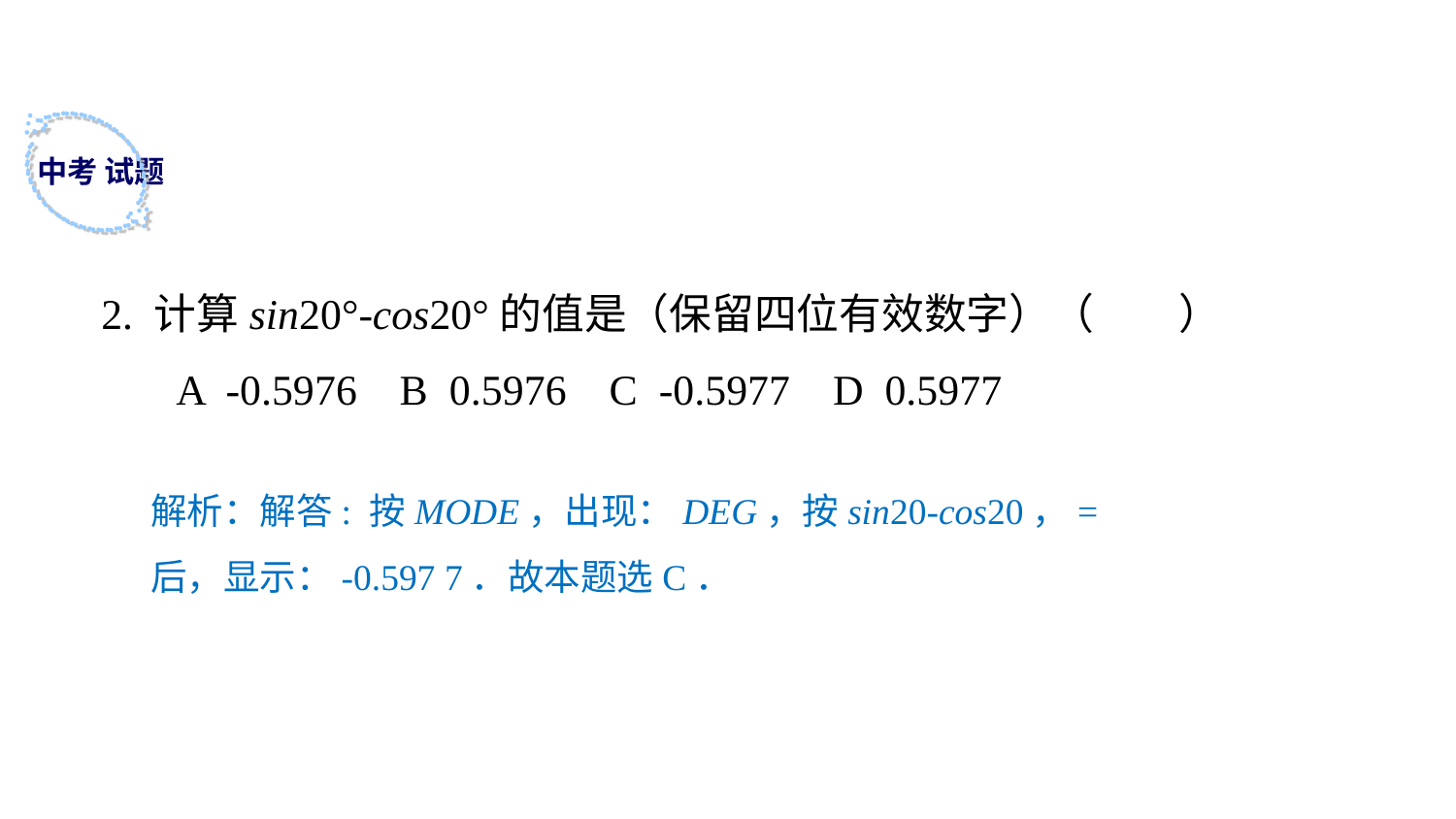

中考 试题
2. 计算sin20°-cos20°的值是（保留四位有效数字）（　　）
       A  -0.5976    B  0.5976    C  -0.5977    D  0.5977
解析：解答: 按MODE，出现：DEG，按sin20-cos20，=后，显示：-0.597 7．故本题选C．